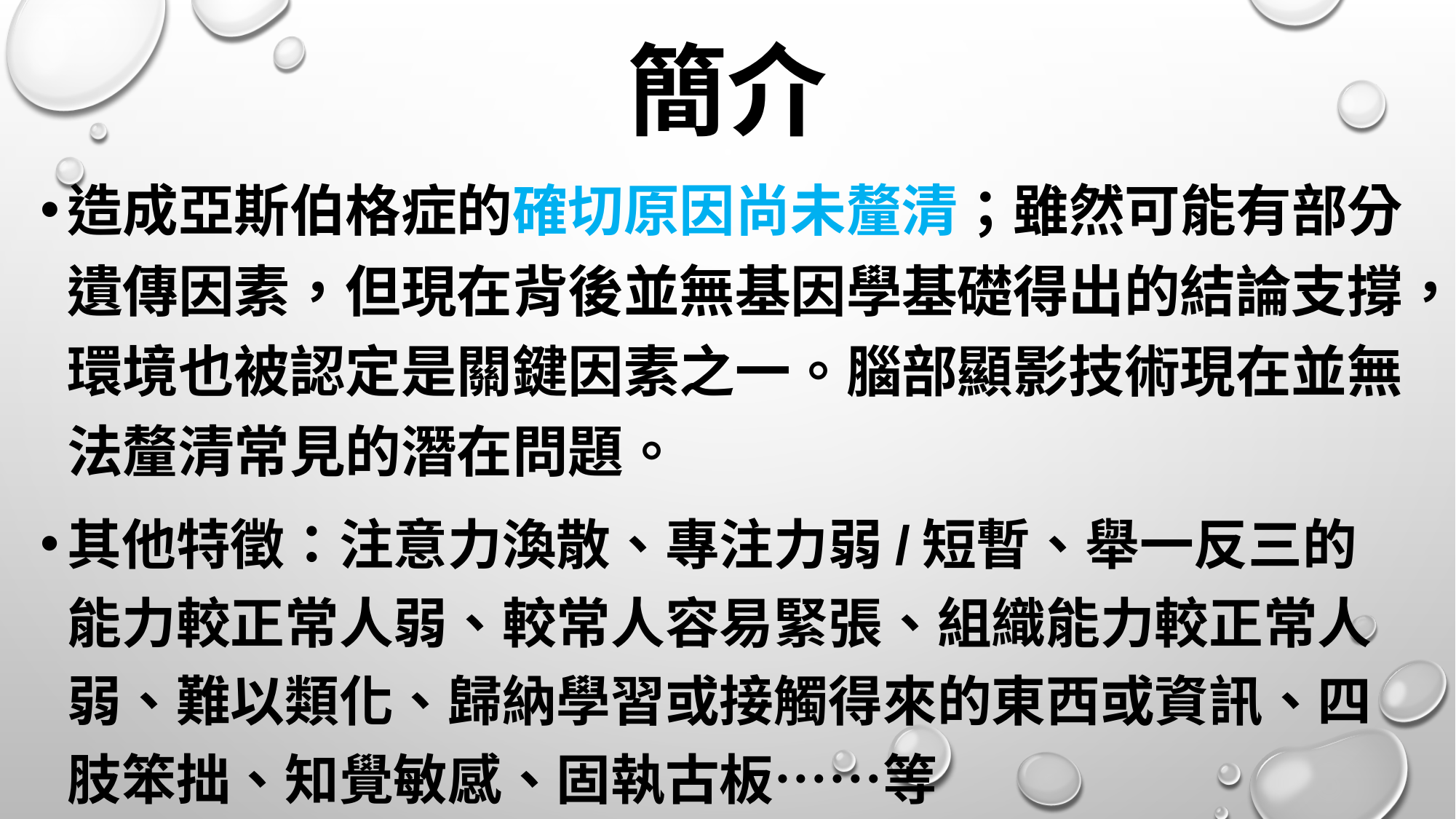

# 簡介
造成亞斯伯格症的確切原因尚未釐清；雖然可能有部分遺傳因素，但現在背後並無基因學基礎得出的結論支撐，環境也被認定是關鍵因素之一。腦部顯影技術現在並無法釐清常見的潛在問題。
其他特徵：注意力渙散、專注力弱/短暫、舉一反三的能力較正常人弱、較常人容易緊張、組織能力較正常人弱、難以類化、歸納學習或接觸得來的東西或資訊、四肢笨拙、知覺敏感、固執古板……等